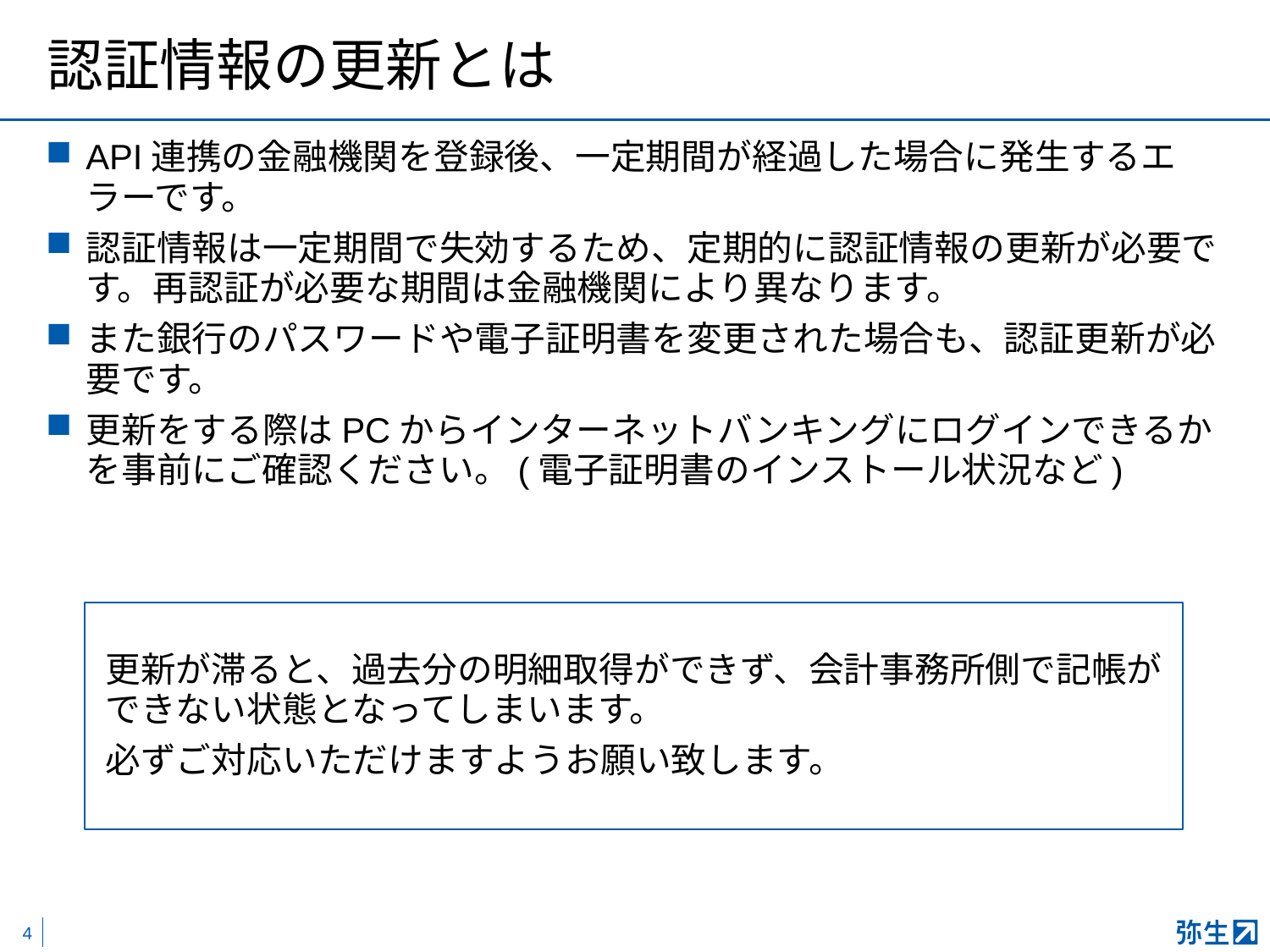

# 認証情報の更新とは
API連携の金融機関を登録後、一定期間が経過した場合に発生するエラーです。
認証情報は一定期間で失効するため、定期的に認証情報の更新が必要です。再認証が必要な期間は金融機関により異なります。
また銀行のパスワードや電子証明書を変更された場合も、認証更新が必要です。
更新をする際はPCからインターネットバンキングにログインできるかを事前にご確認ください。(電子証明書のインストール状況など)

更新が滞ると、過去分の明細取得ができず、会計事務所側で記帳ができない状態となってしまいます。
必ずご対応いただけますようお願い致します。
4